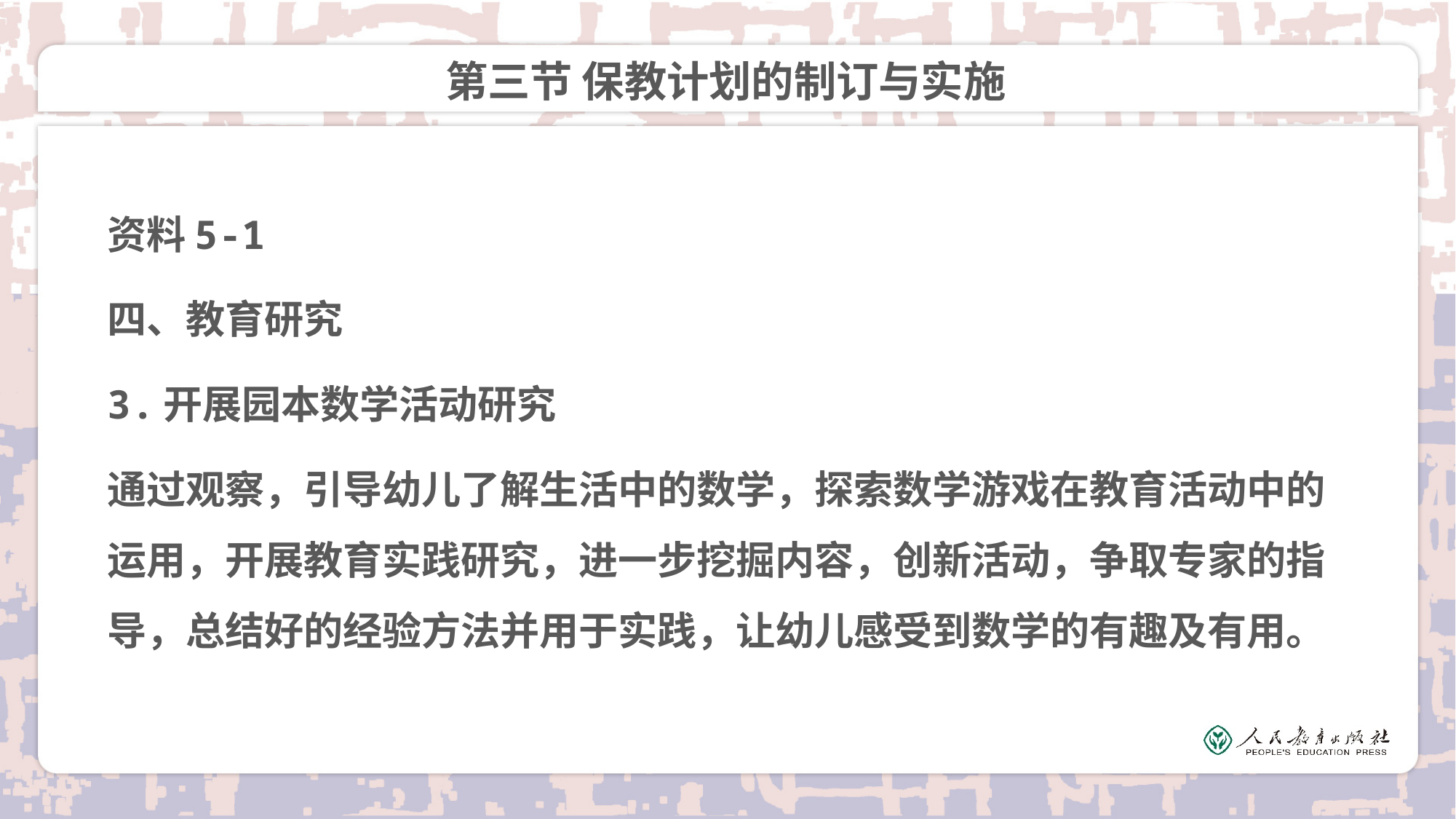

# 第三节 保教计划的制订与实施
资料5-1
四、教育研究
3.开展园本数学活动研究
通过观察，引导幼儿了解生活中的数学，探索数学游戏在教育活动中的运用，开展教育实践研究，进一步挖掘内容，创新活动，争取专家的指导，总结好的经验方法并用于实践，让幼儿感受到数学的有趣及有用。